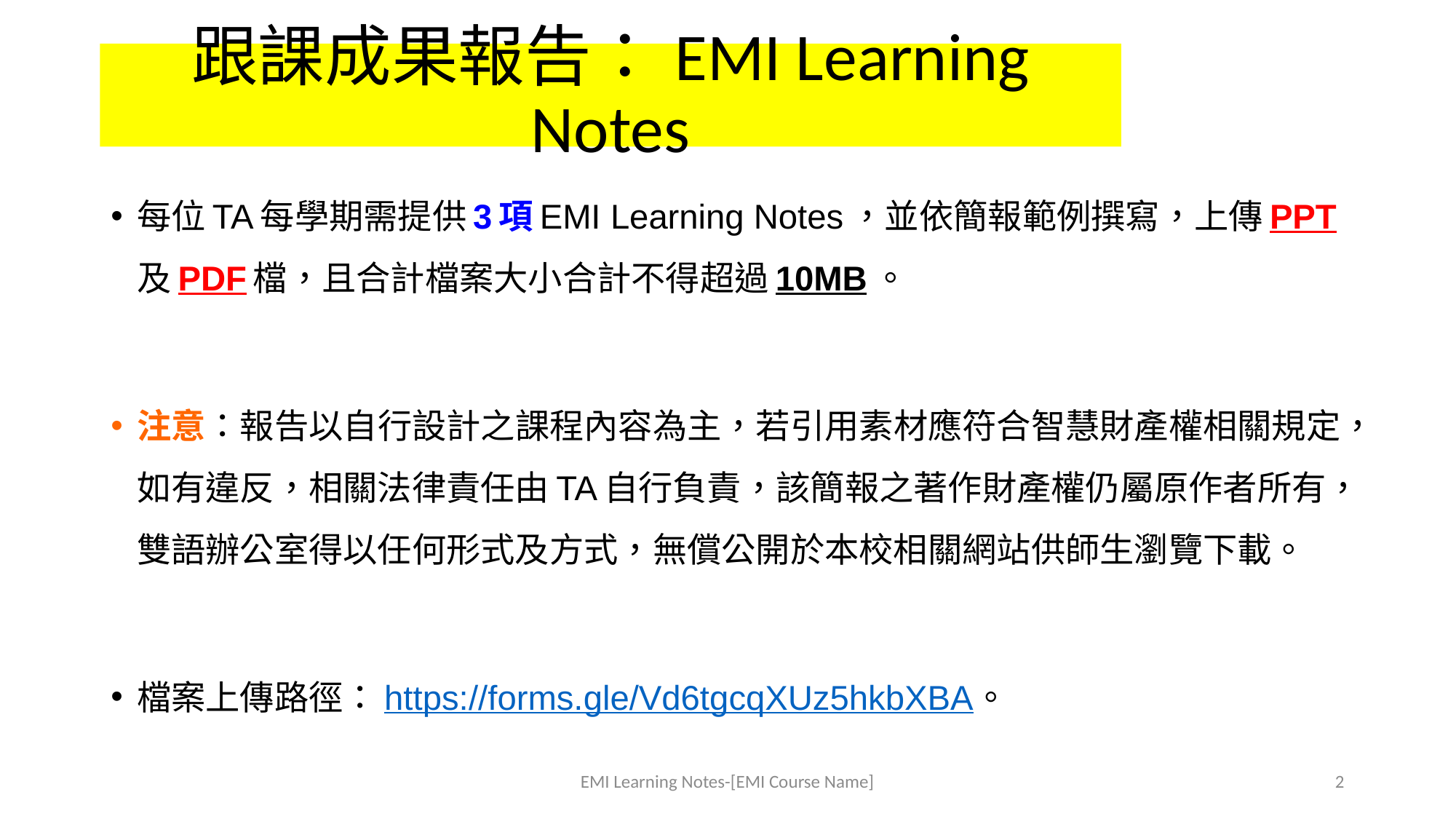

# 跟課成果報告：EMI Learning Notes
每位TA每學期需提供3項EMI Learning Notes，並依簡報範例撰寫，上傳PPT及PDF檔，且合計檔案大小合計不得超過10MB。

注意：報告以自行設計之課程內容為主，若引用素材應符合智慧財產權相關規定，如有違反，相關法律責任由TA自行負責，該簡報之著作財產權仍屬原作者所有，雙語辦公室得以任何形式及方式，無償公開於本校相關網站供師生瀏覽下載。

檔案上傳路徑：https://forms.gle/Vd6tgcqXUz5hkbXBA。
EMI Learning Notes-[EMI Course Name]
2